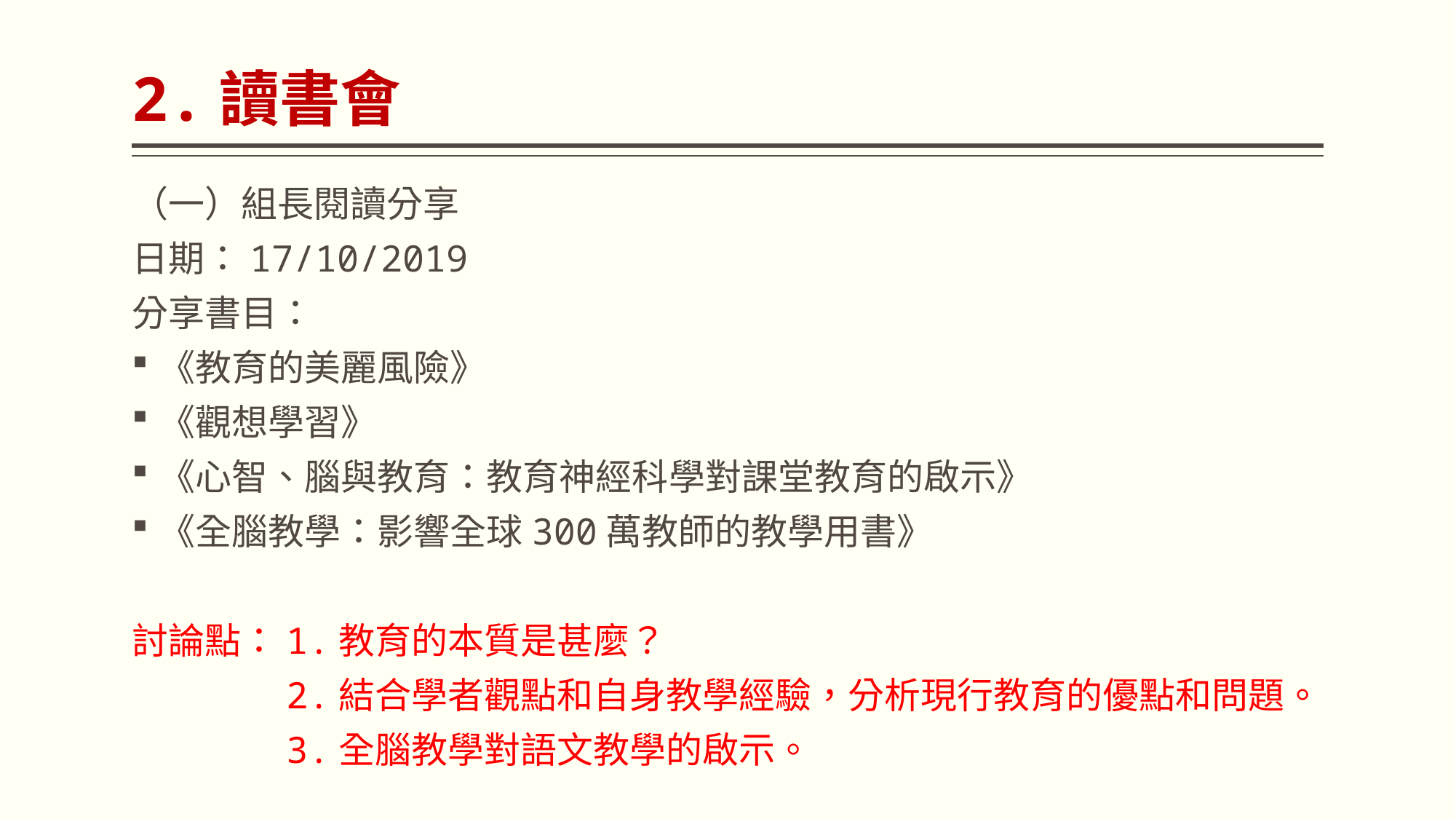

# 2.讀書會
（一）組長閱讀分享
日期：17/10/2019
分享書目：
《教育的美麗風險》
《觀想學習》
《心智、腦與教育：教育神經科學對課堂教育的啟示》
《全腦教學：影響全球300萬教師的教學用書》

討論點：1.教育的本質是甚麼？
　　　　2.結合學者觀點和自身教學經驗，分析現行教育的優點和問題。
　　　　3.全腦教學對語文教學的啟示。